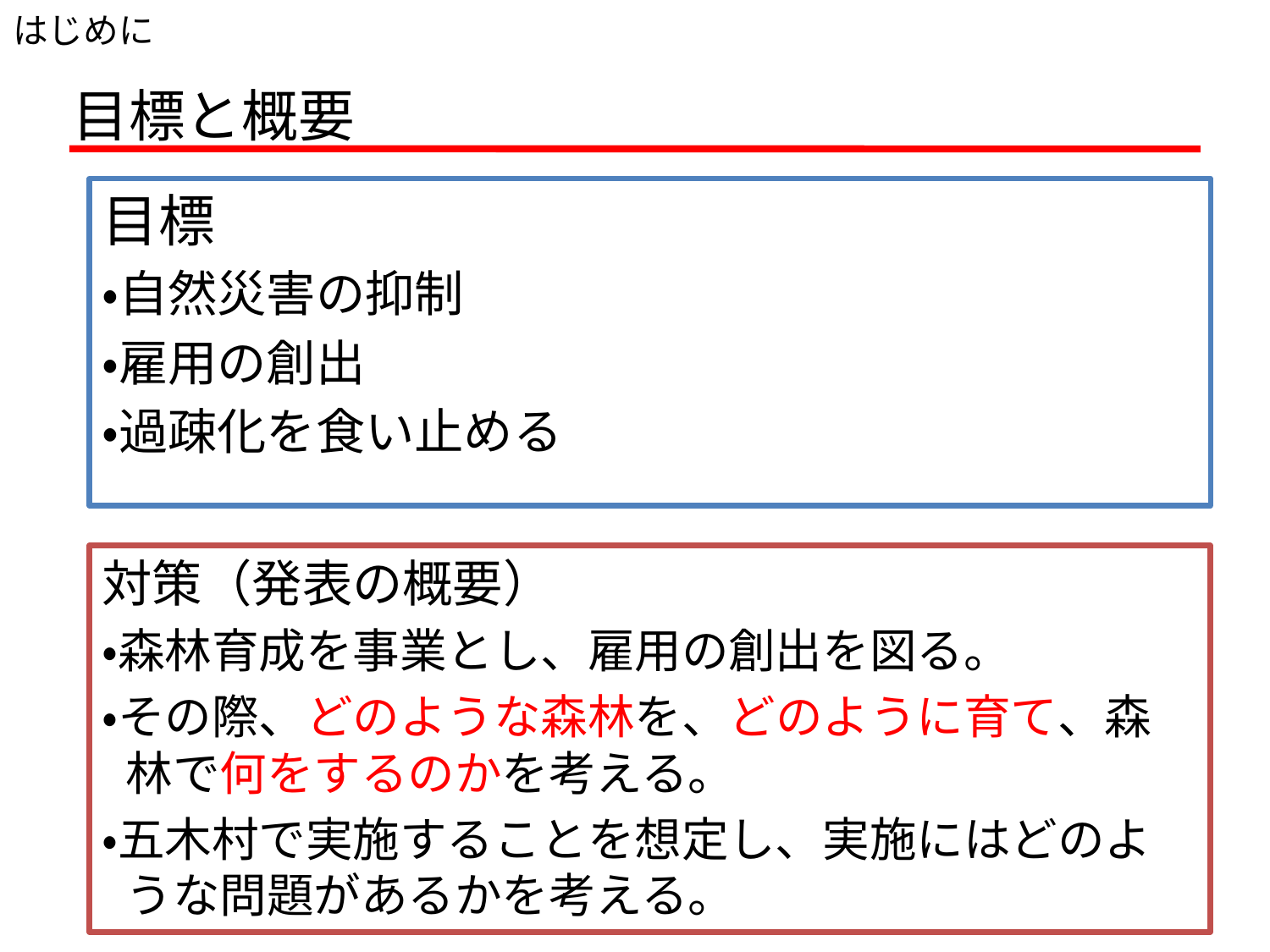

はじめに
# 目標と概要
目標
・自然災害の抑制
・雇用の創出
・過疎化を食い止める
対策（発表の概要）
・森林育成を事業とし、雇用の創出を図る。
・その際、どのような森林を、どのように育て、森林で何をするのかを考える。
・五木村で実施することを想定し、実施にはどのような問題があるかを考える。